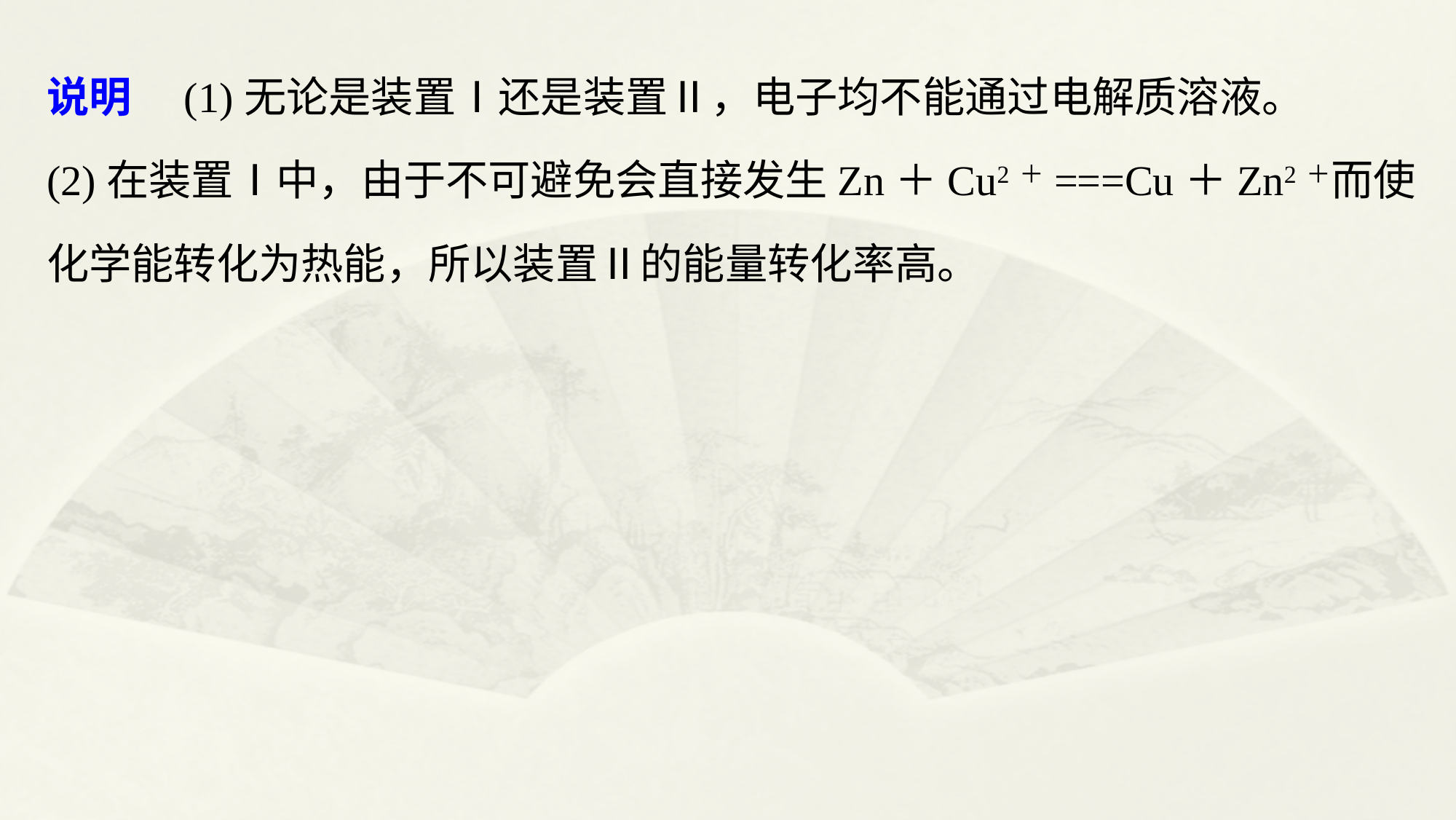

说明　(1)无论是装置Ⅰ还是装置Ⅱ，电子均不能通过电解质溶液。
(2)在装置Ⅰ中，由于不可避免会直接发生Zn＋Cu2＋===Cu＋Zn2＋而使化学能转化为热能，所以装置Ⅱ的能量转化率高。